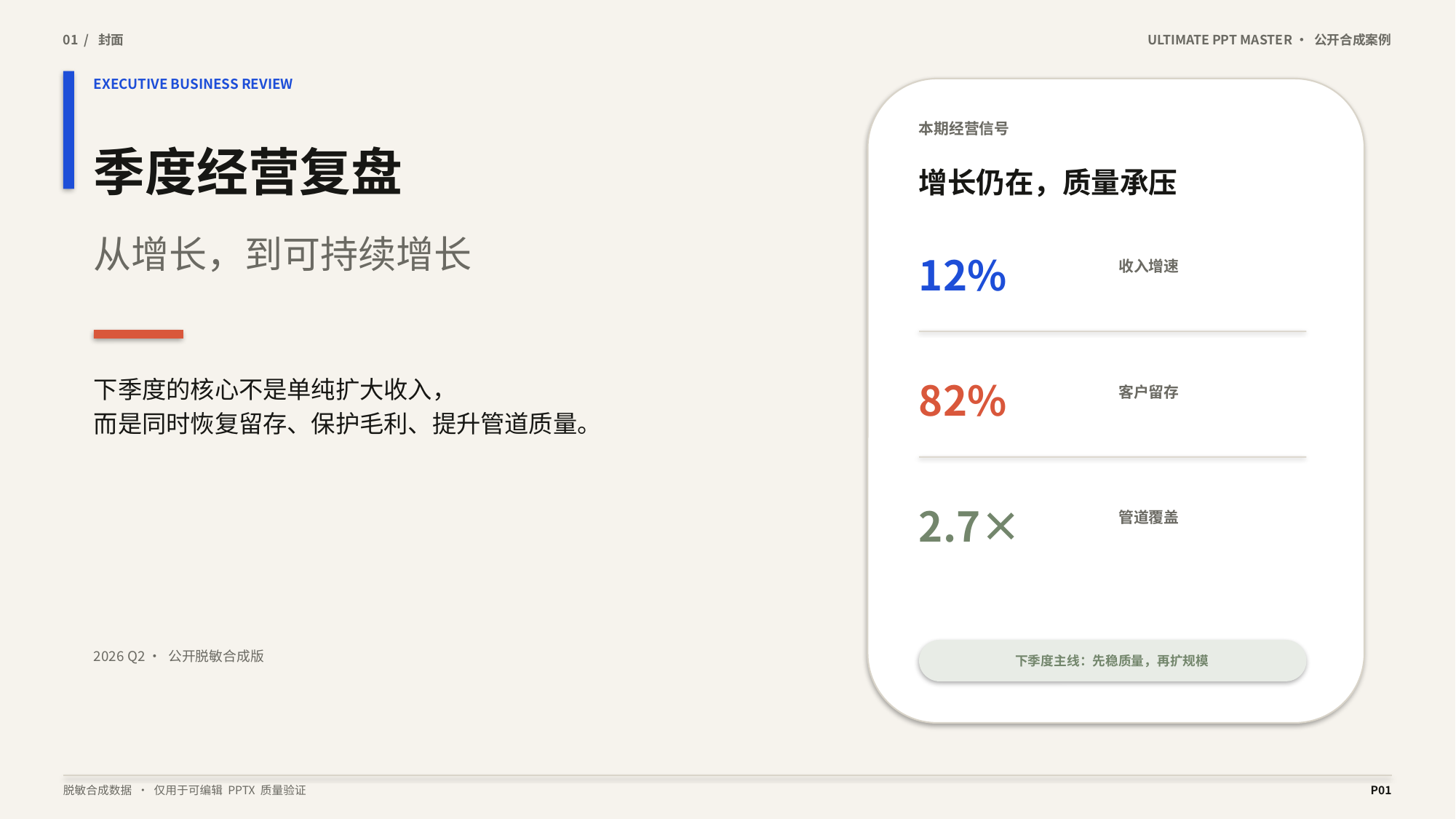

01  /  封面
ULTIMATE PPT MASTER · 公开合成案例

EXECUTIVE BUSINESS REVIEW

本期经营信号
# 季度经营复盘
增长仍在，质量承压
从增长，到可持续增长
12%
收入增速

下季度的核心不是单纯扩大收入，
而是同时恢复留存、保护毛利、提升管道质量。
82%
客户留存

2.7×
管道覆盖

2026 Q2 · 公开脱敏合成版
下季度主线：先稳质量，再扩规模
脱敏合成数据 · 仅用于可编辑 PPTX 质量验证
P01